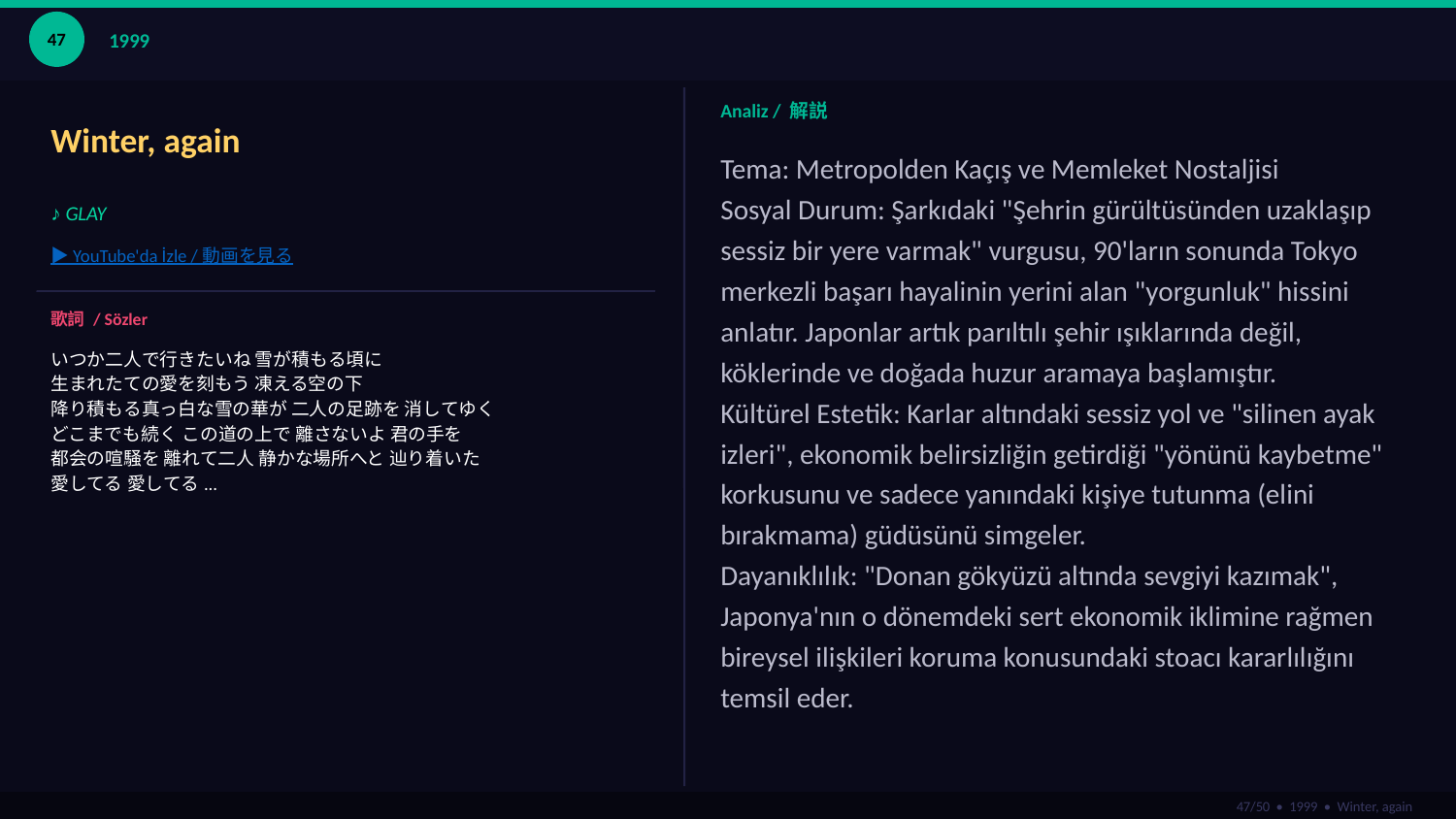

47
1999
Winter, again

Analiz / 解説
Tema: Metropolden Kaçış ve Memleket Nostaljisi
Sosyal Durum: Şarkıdaki "Şehrin gürültüsünden uzaklaşıp sessiz bir yere varmak" vurgusu, 90'ların sonunda Tokyo merkezli başarı hayalinin yerini alan "yorgunluk" hissini anlatır. Japonlar artık parıltılı şehir ışıklarında değil, köklerinde ve doğada huzur aramaya başlamıştır.
Kültürel Estetik: Karlar altındaki sessiz yol ve "silinen ayak izleri", ekonomik belirsizliğin getirdiği "yönünü kaybetme" korkusunu ve sadece yanındaki kişiye tutunma (elini bırakmama) güdüsünü simgeler.
Dayanıklılık: "Donan gökyüzü altında sevgiyi kazımak", Japonya'nın o dönemdeki sert ekonomik iklimine rağmen bireysel ilişkileri koruma konusundaki stoacı kararlılığını temsil eder.
♪ GLAY
▶ YouTube'da İzle / 動画を見る

歌詞 / Sözler
いつか二人で行きたいね 雪が積もる頃に
生まれたての愛を刻もう 凍える空の下
降り積もる真っ白な雪の華が 二人の足跡を 消してゆく
どこまでも続く この道の上で 離さないよ 君の手を
都会の喧騒を 離れて二人 静かな場所へと 辿り着いた
愛してる 愛してる...

47/50  •  1999  •  Winter, again